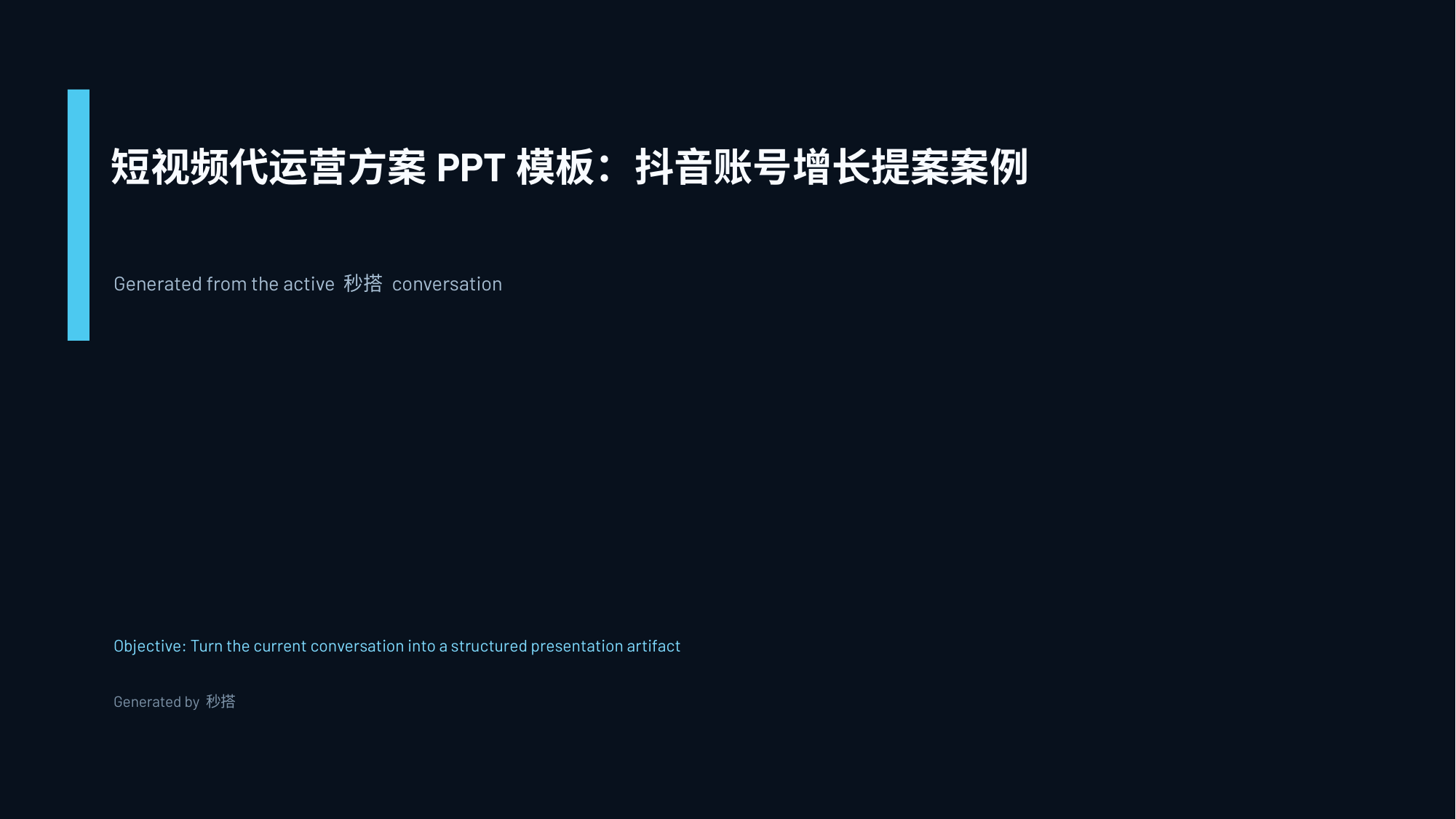

短视频代运营方案PPT模板：抖音账号增长提案案例
Generated from the active 秒搭 conversation
Objective: Turn the current conversation into a structured presentation artifact
Generated by 秒搭